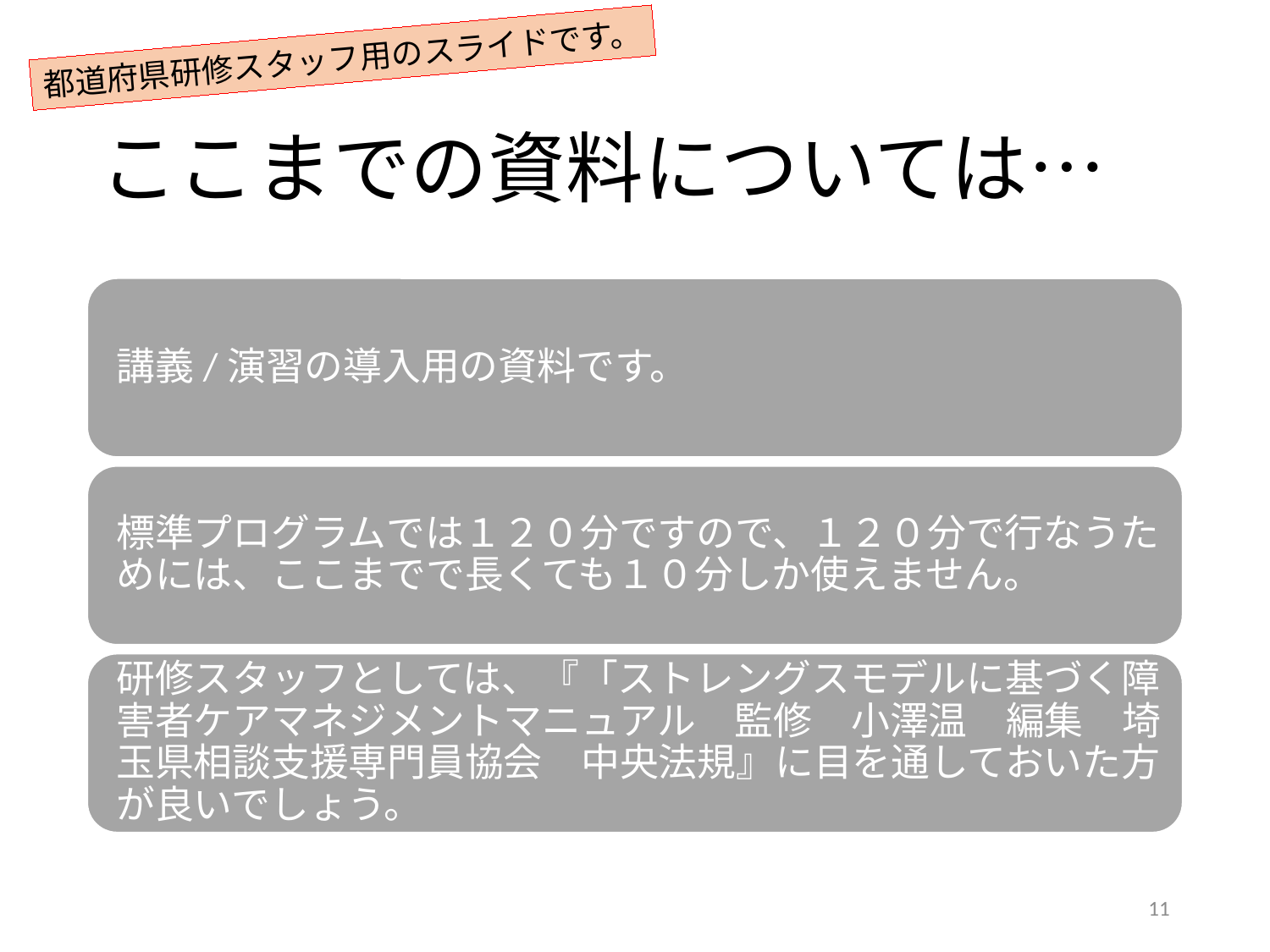

都道府県研修スタッフ用のスライドです。
# ここまでの資料については…
講義/演習の導入用の資料です。
標準プログラムでは１２０分ですので、１２０分で行なうためには、ここまでで長くても１０分しか使えません。
研修スタッフとしては、『「ストレングスモデルに基づく障害者ケアマネジメントマニュアル　監修　小澤温　編集　埼玉県相談支援専門員協会　中央法規』に目を通しておいた方が良いでしょう。
11